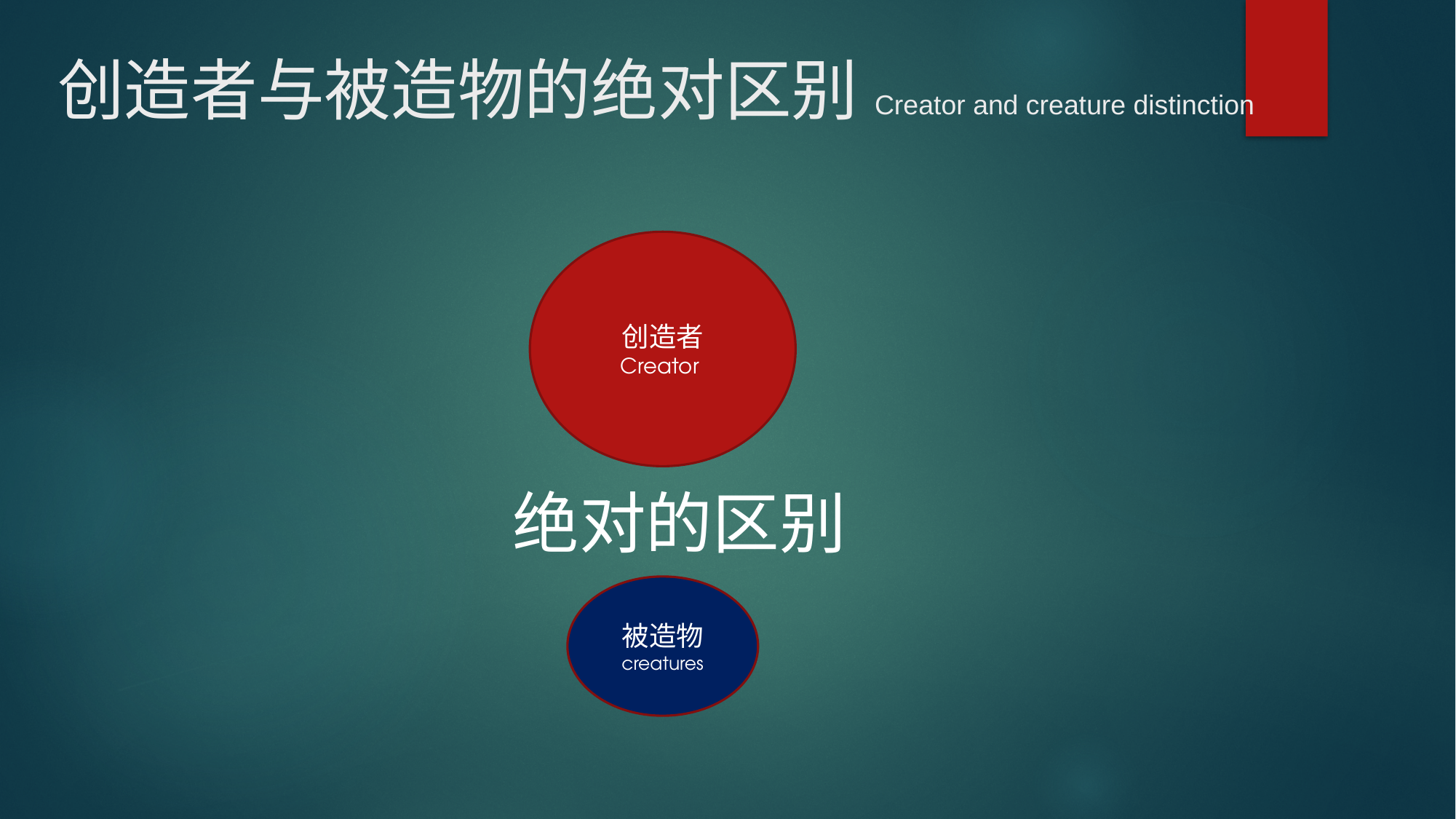

# 创造者与被造物的绝对区别Creator and creature distinction
创造者 Creator
绝对的区别
被造物
creatures